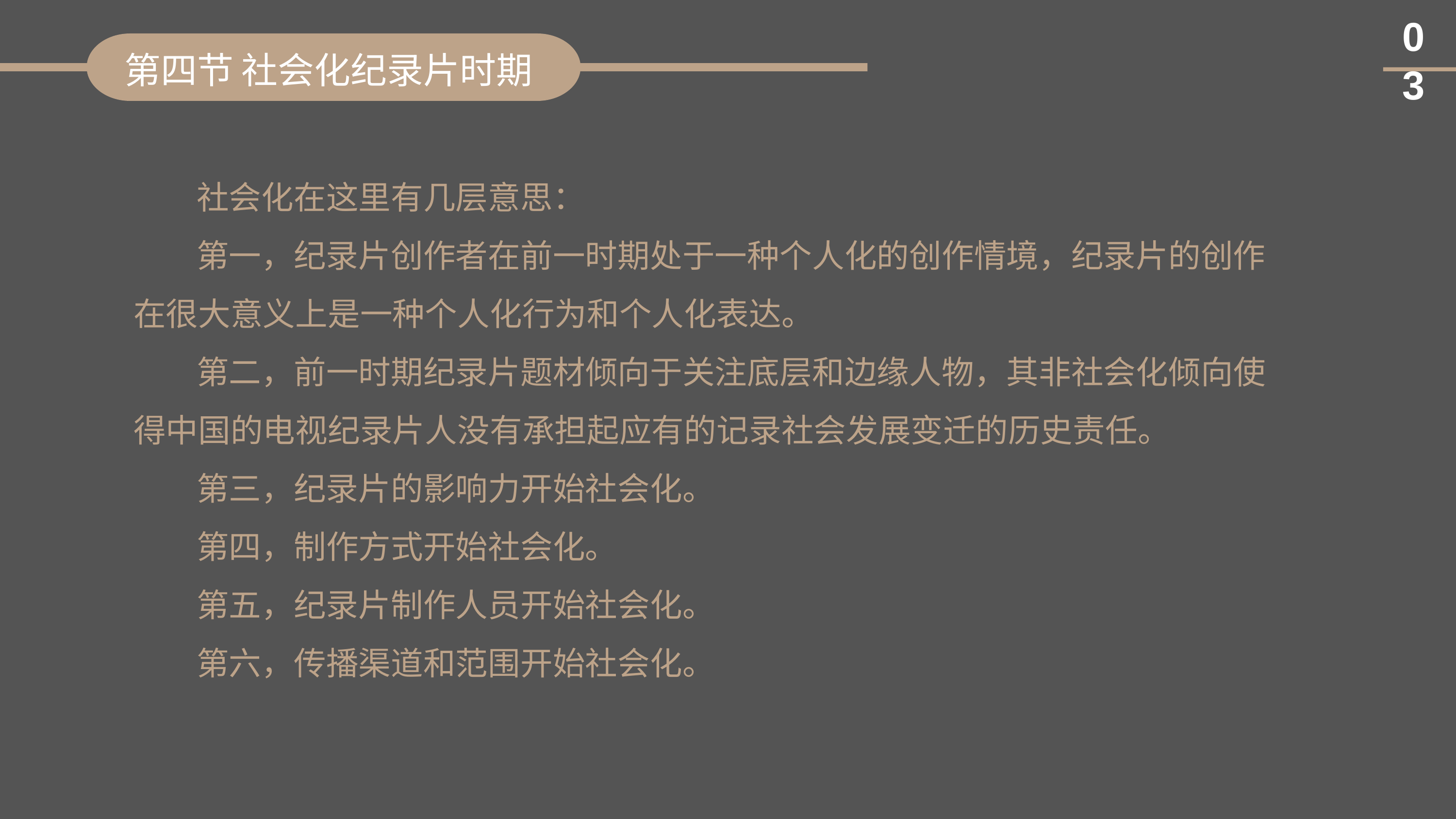

03

第四节 社会化纪录片时期

社会化在这里有几层意思：
第一，纪录片创作者在前一时期处于一种个人化的创作情境，纪录片的创作在很大意义上是一种个人化行为和个人化表达。
第二，前一时期纪录片题材倾向于关注底层和边缘人物，其非社会化倾向使得中国的电视纪录片人没有承担起应有的记录社会发展变迁的历史责任。
第三，纪录片的影响力开始社会化。
第四，制作方式开始社会化。
第五，纪录片制作人员开始社会化。
第六，传播渠道和范围开始社会化。